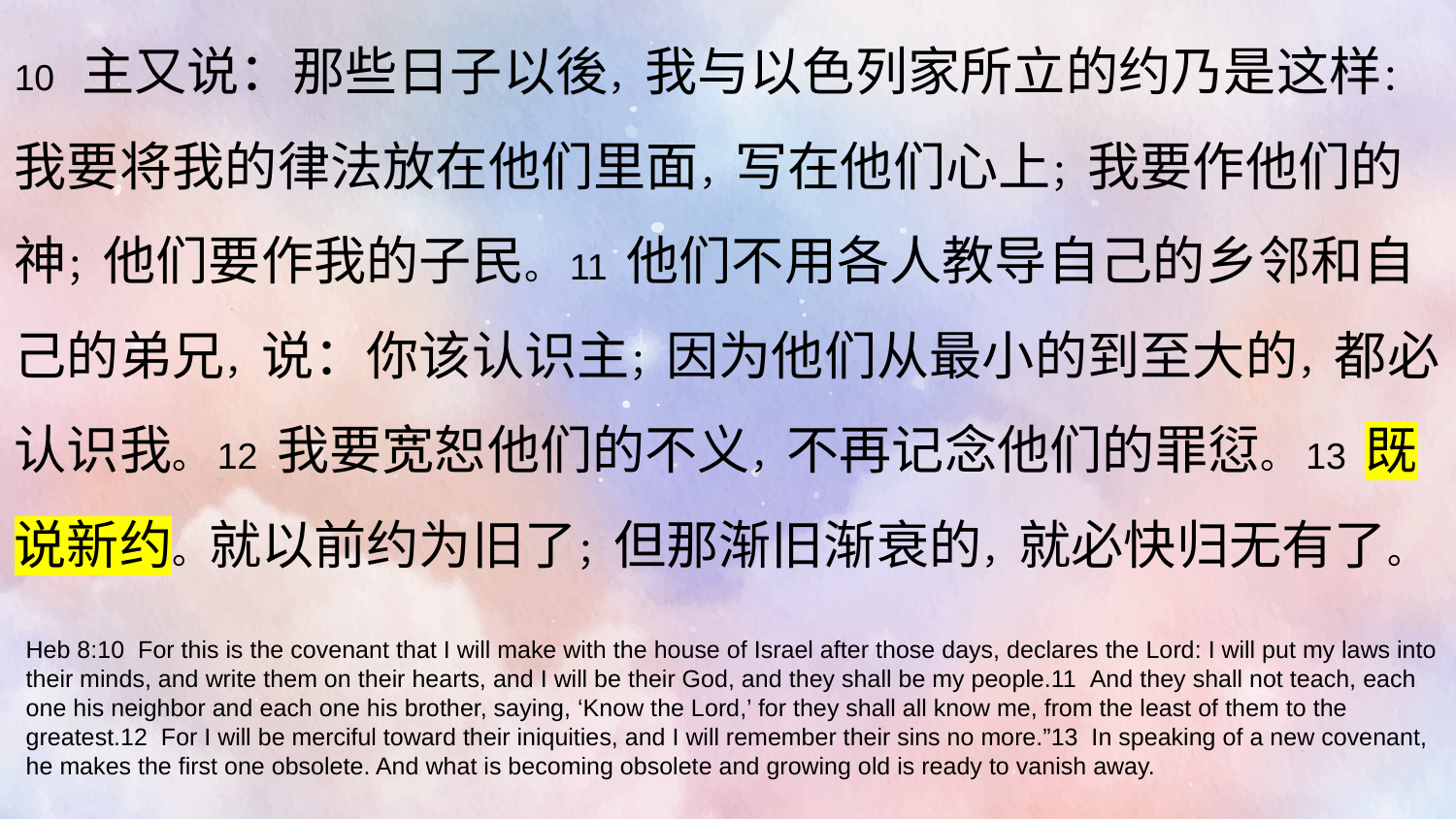

10 主又说：那些日子以後，我与以色列家所立的约乃是这样：我要将我的律法放在他们里面，写在他们心上；我要作他们的神；他们要作我的子民。11 他们不用各人教导自己的乡邻和自己的弟兄，说：你该认识主；因为他们从最小的到至大的，都必认识我。12 我要宽恕他们的不义，不再记念他们的罪愆。13 既说新约。就以前约为旧了；但那渐旧渐衰的，就必快归无有了。
Heb 8:10  For this is the covenant that I will make with the house of Israel after those days, declares the Lord: I will put my laws into their minds, and write them on their hearts, and I will be their God, and they shall be my people.11  And they shall not teach, each one his neighbor and each one his brother, saying, ‘Know the Lord,’ for they shall all know me, from the least of them to the greatest.12  For I will be merciful toward their iniquities, and I will remember their sins no more.”13  In speaking of a new covenant, he makes the first one obsolete. And what is becoming obsolete and growing old is ready to vanish away.